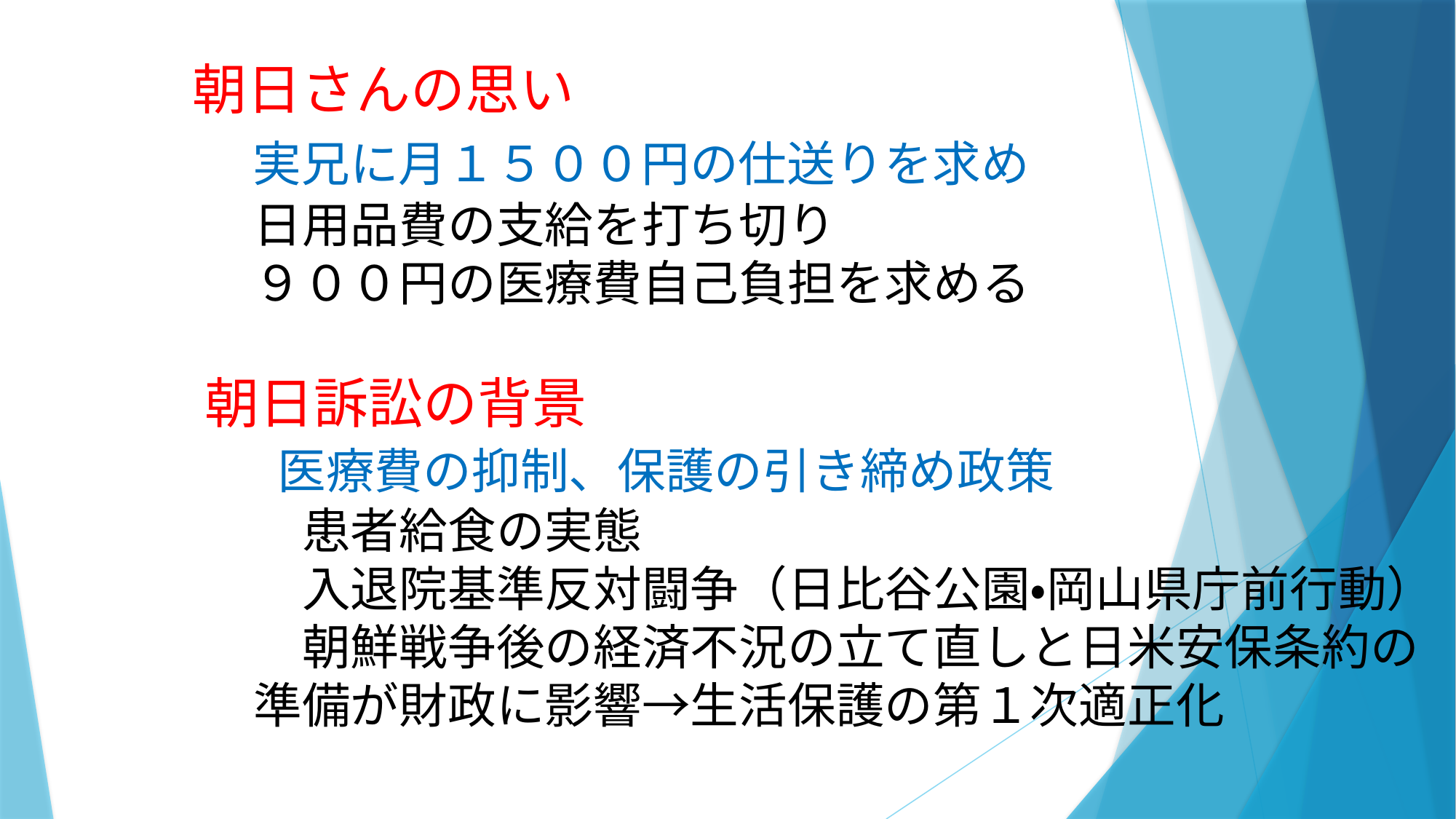

朝日さんの思い
　　　　実兄に月１５００円の仕送りを求め
　　　　　日用品費の支給を打ち切り
　　　　　９００円の医療費自己負担を求める

　　　　朝日訴訟の背景
　　　　　医療費の抑制、保護の引き締め政策
　　　　　　患者給食の実態
　　　　　　入退院基準反対闘争（日比谷公園・岡山県庁前行動）
　　　　　　朝鮮戦争後の経済不況の立て直しと日米安保条約の
　　　　　準備が財政に影響→生活保護の第１次適正化